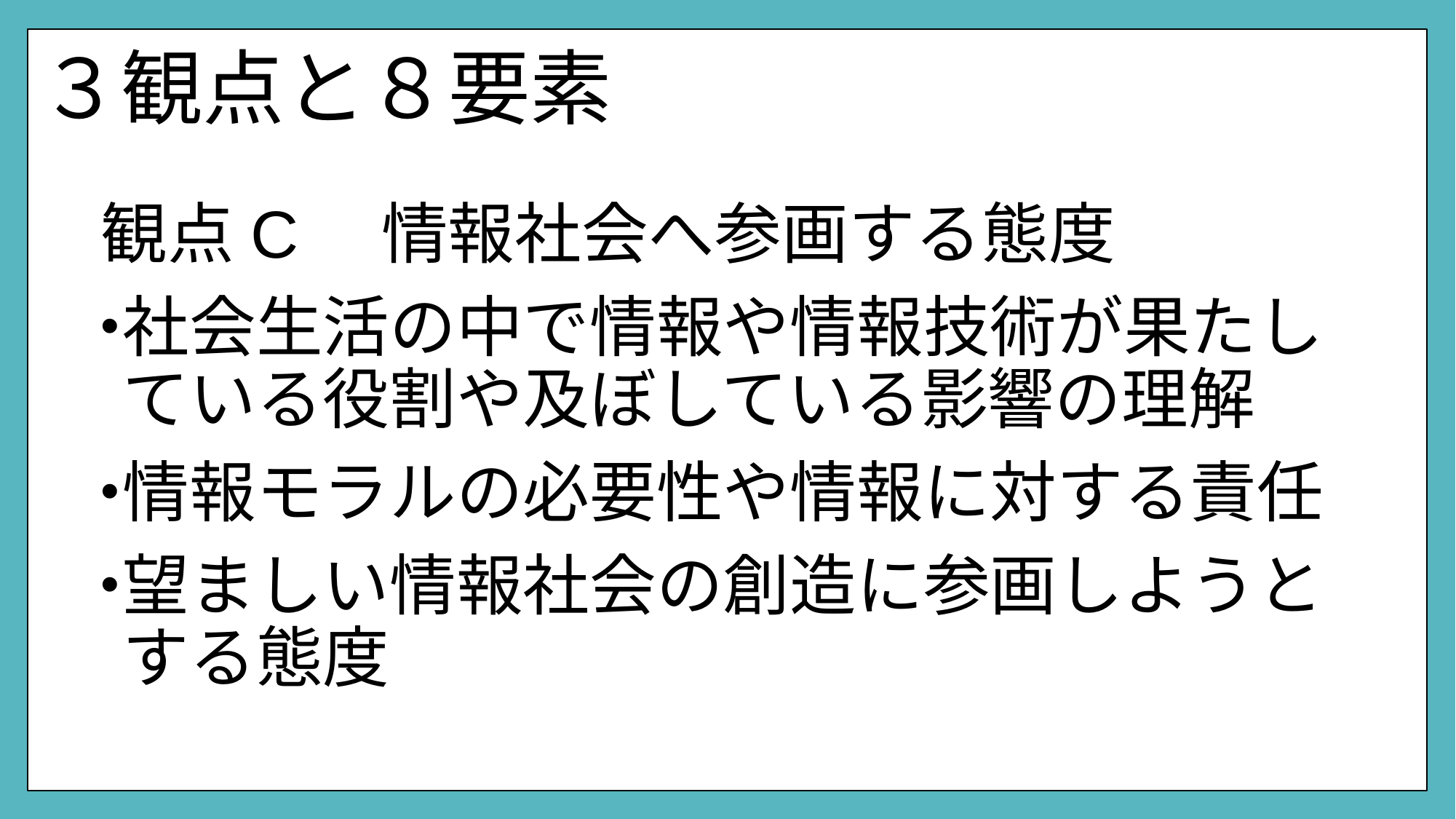

# ３観点と８要素
観点C　情報社会へ参画する態度
社会生活の中で情報や情報技術が果たしている役割や及ぼしている影響の理解
情報モラルの必要性や情報に対する責任
望ましい情報社会の創造に参画しようとする態度